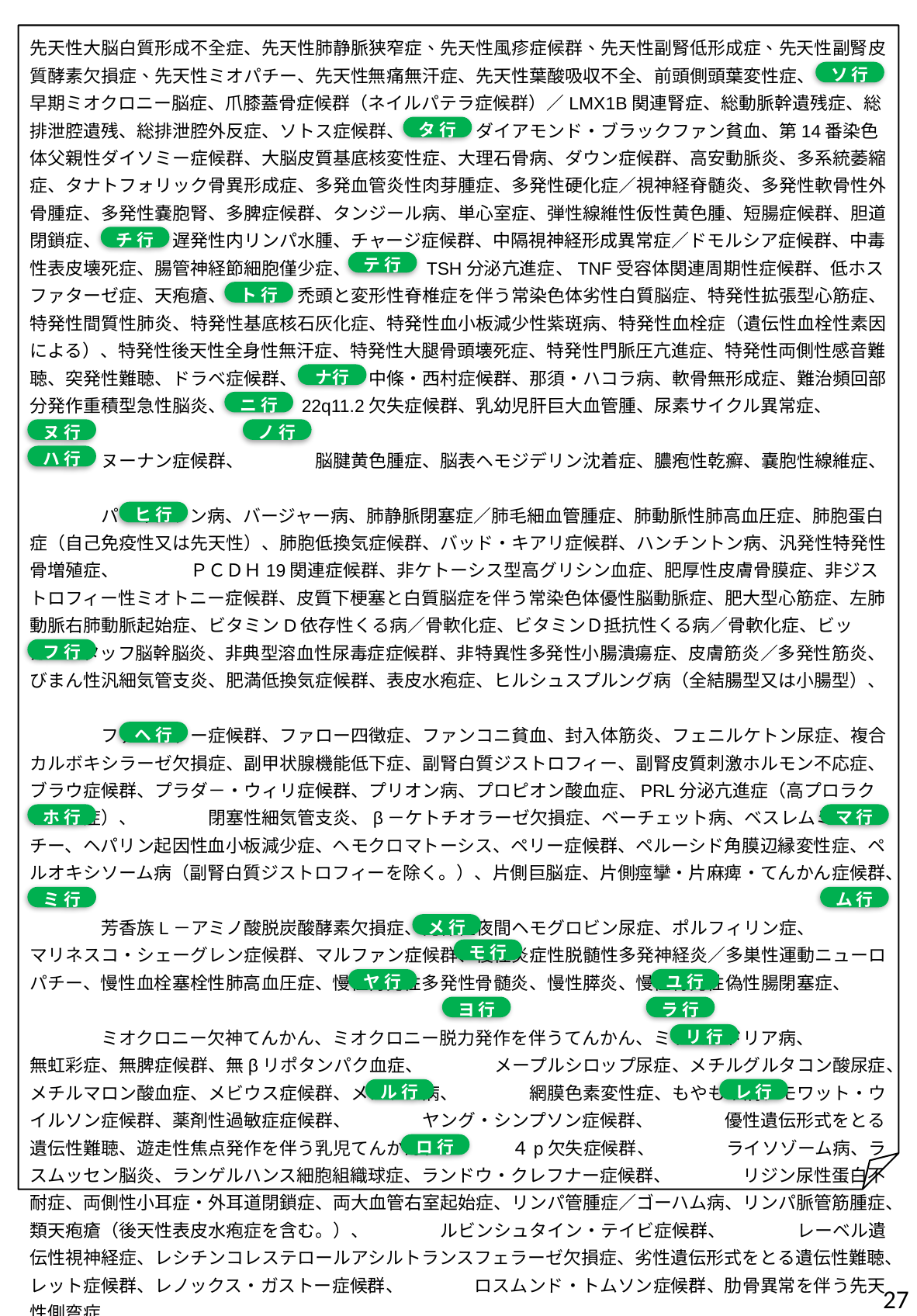

先天性大脳白質形成不全症、先天性肺静脈狭窄症、先天性風疹症候群、先天性副腎低形成症、先天性副腎皮質酵素欠損症、先天性ミオパチー、先天性無痛無汗症、先天性葉酸吸収不全、前頭側頭葉変性症、　　　　早期ミオクロニー脳症、爪膝蓋骨症候群（ネイルパテラ症候群）／LMX1B関連腎症、総動脈幹遺残症、総排泄腔遺残、総排泄腔外反症、ソトス症候群、　　　　ダイアモンド・ブラックファン貧血、第14番染色体父親性ダイソミー症候群、大脳皮質基底核変性症、大理石骨病、ダウン症候群、高安動脈炎、多系統萎縮症、タナトフォリック骨異形成症、多発血管炎性肉芽腫症、多発性硬化症／視神経脊髄炎、多発性軟骨性外骨腫症、多発性嚢胞腎、多脾症候群、タンジール病、単心室症、弾性線維性仮性黄色腫、短腸症候群、胆道閉鎖症、　　　　遅発性内リンパ水腫、チャージ症候群、中隔視神経形成異常症／ドモルシア症候群、中毒性表皮壊死症、腸管神経節細胞僅少症、　　　　TSH分泌亢進症、TNF受容体関連周期性症候群、低ホスファターゼ症、天疱瘡、　　　　禿頭と変形性脊椎症を伴う常染色体劣性白質脳症、特発性拡張型心筋症、特発性間質性肺炎、特発性基底核石灰化症、特発性血小板減少性紫斑病、特発性血栓症（遺伝性血栓性素因による）、特発性後天性全身性無汗症、特発性大腿骨頭壊死症、特発性門脈圧亢進症、特発性両側性感音難聴、突発性難聴、ドラベ症候群、　　　　中條・西村症候群、那須・ハコラ病、軟骨無形成症、難治頻回部分発作重積型急性脳炎、　　　　22q11.2欠失症候群、乳幼児肝巨大血管腫、尿素サイクル異常症、
　　　　ヌーナン症候群、　　　　脳腱黄色腫症、脳表ヘモジデリン沈着症、膿疱性乾癬、嚢胞性線維症、
　　　　パーキンソン病、バージャー病、肺静脈閉塞症／肺毛細血管腫症、肺動脈性肺高血圧症、肺胞蛋白症（自己免疫性又は先天性）、肺胞低換気症候群、バッド・キアリ症候群、ハンチントン病、汎発性特発性骨増殖症、　　　　ＰＣＤＨ19関連症候群、非ケトーシス型高グリシン血症、肥厚性皮膚骨膜症、非ジストロフィー性ミオトニー症候群、皮質下梗塞と白質脳症を伴う常染色体優性脳動脈症、肥大型心筋症、左肺動脈右肺動脈起始症、ビタミンD依存性くる病／骨軟化症、ビタミンＤ抵抗性くる病／骨軟化症、ビッカースタッフ脳幹脳炎、非典型溶血性尿毒症症候群、非特異性多発性小腸潰瘍症、皮膚筋炎／多発性筋炎、びまん性汎細気管支炎、肥満低換気症候群、表皮水疱症、ヒルシュスプルング病（全結腸型又は小腸型）、
　　　　ファイファー症候群、ファロー四徴症、ファンコニ貧血、封入体筋炎、フェニルケトン尿症、複合カルボキシラーゼ欠損症、副甲状腺機能低下症、副腎白質ジストロフィー、副腎皮質刺激ホルモン不応症、ブラウ症候群、プラダ－・ウィリ症候群、プリオン病、プロピオン酸血症、PRL分泌亢進症（高プロラクチン血症）、　　　　閉塞性細気管支炎、β－ケトチオラーゼ欠損症、ベーチェット病、ベスレムミオパチー、ヘパリン起因性血小板減少症、ヘモクロマトーシス、ペリー症候群、ペルーシド角膜辺縁変性症、ペルオキシソーム病（副腎白質ジストロフィーを除く。）、片側巨脳症、片側痙攣・片麻痺・てんかん症候群、
　　　　芳香族L－アミノ酸脱炭酸酵素欠損症、発作性夜間ヘモグロビン尿症、ポルフィリン症、　　　　マリネスコ・シェーグレン症候群、マルファン症候群、慢性炎症性脱髄性多発神経炎／多巣性運動ニューロパチー、慢性血栓塞栓性肺高血圧症、慢性再発性多発性骨髄炎、慢性膵炎、慢性特発性偽性腸閉塞症、
　　　　ミオクロニー欠神てんかん、ミオクロニー脱力発作を伴うてんかん、ミトコンドリア病、　　　　無虹彩症、無脾症候群、無βリポタンパク血症、　　　　メープルシロップ尿症、メチルグルタコン酸尿症、メチルマロン酸血症、メビウス症候群、メンケス病、　　　　網膜色素変性症、もやもや病、モワット・ウイルソン症候群、薬剤性過敏症症候群、　　　　ヤング・シンプソン症候群、　　　　優性遺伝形式をとる遺伝性難聴、遊走性焦点発作を伴う乳児てんかん、　　　　４p欠失症候群、　　　　ライソゾーム病、ラスムッセン脳炎、ランゲルハンス細胞組織球症、ランドウ・クレフナー症候群、　　　　リジン尿性蛋白不耐症、両側性小耳症・外耳道閉鎖症、両大血管右室起始症、リンパ管腫症／ゴーハム病、リンパ脈管筋腫症、類天疱瘡（後天性表皮水疱症を含む。）、　　　　ルビンシュタイン・テイビ症候群、　　　　レーベル遺伝性視神経症、レシチンコレステロールアシルトランスフェラーゼ欠損症、劣性遺伝形式をとる遺伝性難聴、レット症候群、レノックス・ガストー症候群、　　　　ロスムンド・トムソン症候群、肋骨異常を伴う先天性側弯症
ソ 行
タ 行
チ 行
テ 行
ト 行
ナ行
ニ 行
ヌ 行
ノ 行
ハ 行
ヒ 行
フ 行
ヘ 行
ホ 行
マ 行
ミ 行
ム 行
メ 行
モ 行
ユ 行
ヤ 行
ヨ 行
ラ 行
リ 行
レ 行
ル 行
ロ 行
27